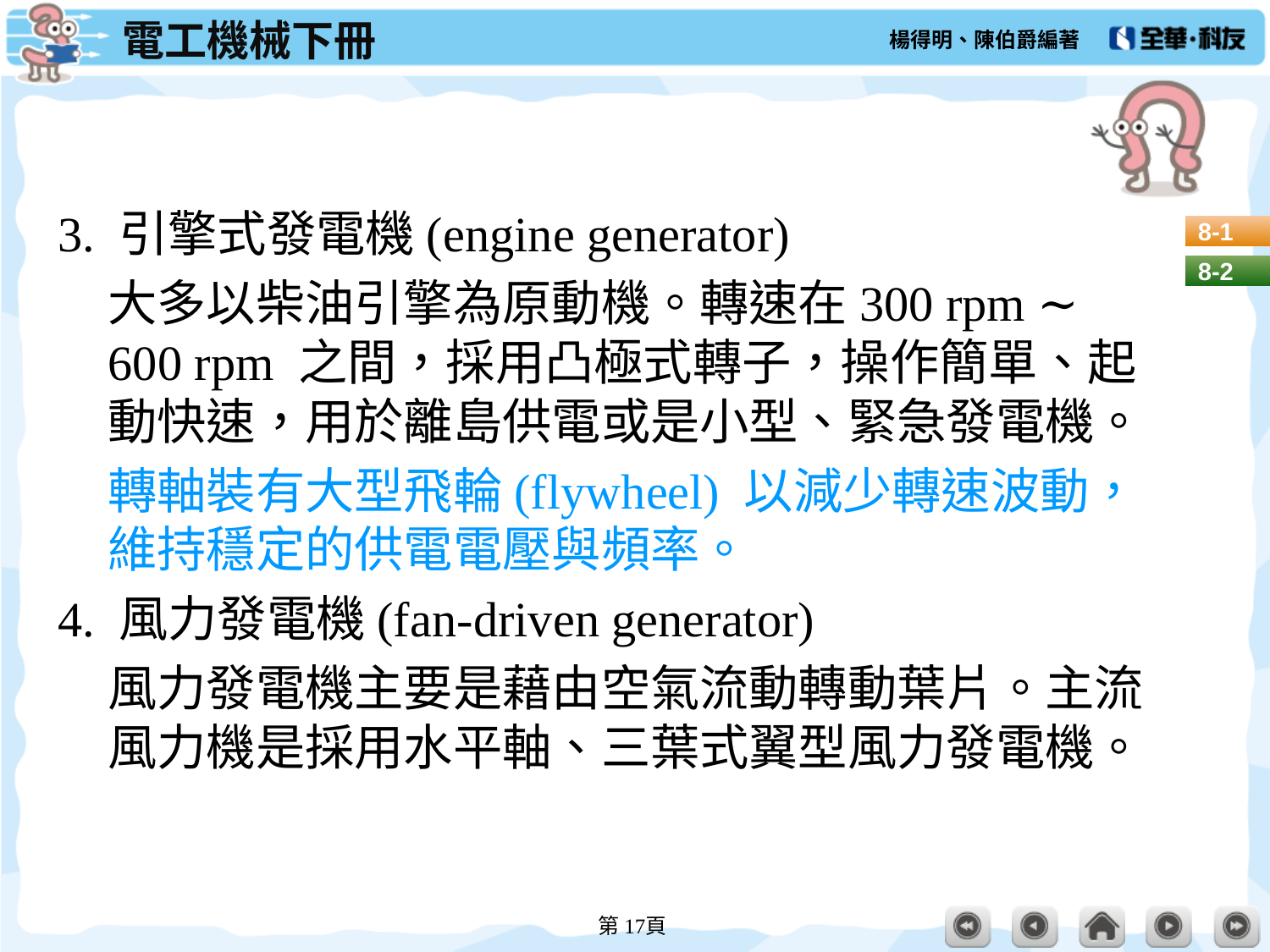

#
3. 引擎式發電機(engine generator)
大多以柴油引擎為原動機。轉速在300 rpm ∼ 600 rpm 之間，採用凸極式轉子，操作簡單、起動快速，用於離島供電或是小型、緊急發電機。
轉軸裝有大型飛輪(flywheel) 以減少轉速波動，維持穩定的供電電壓與頻率。
4. 風力發電機(fan-driven generator)
風力發電機主要是藉由空氣流動轉動葉片。主流風力機是採用水平軸、三葉式翼型風力發電機。